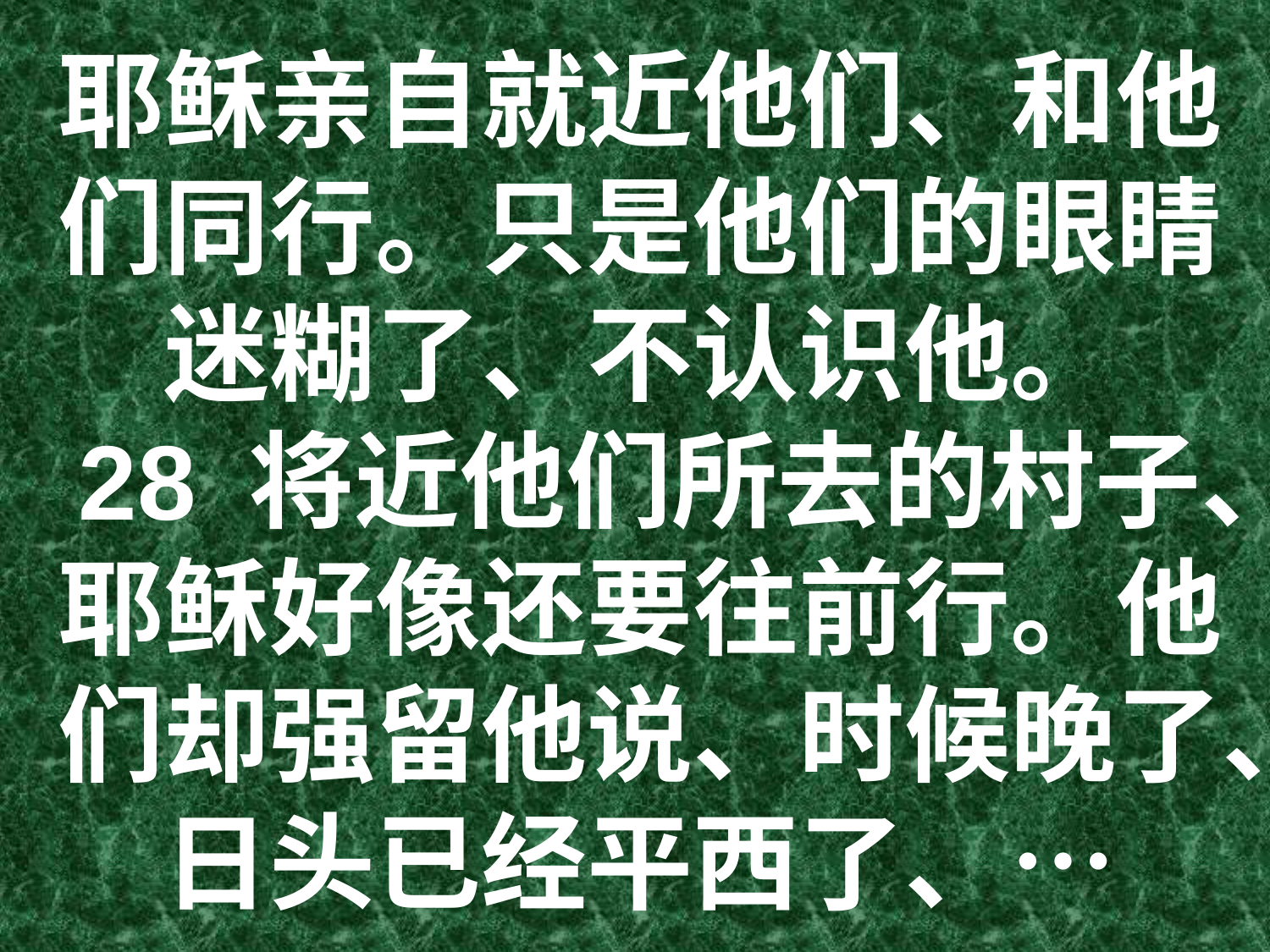

# 耶稣亲自就近他们、和他们同行。只是他们的眼睛迷糊了、不认识他。 28 将近他们所去的村子、耶稣好像还要往前行。他们却强留他说、时候晚了、日头已经平西了、…